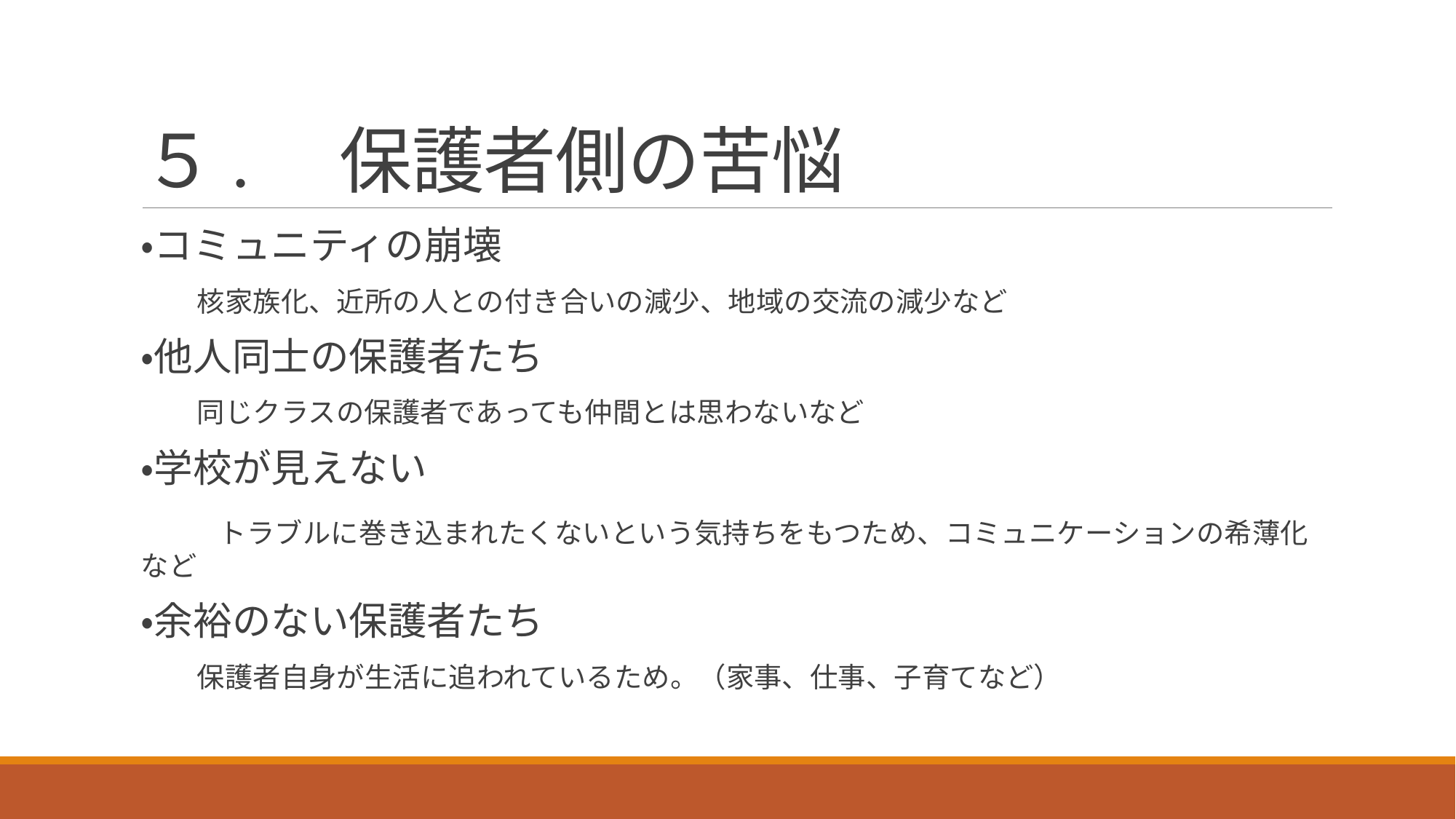

# ５.　保護者側の苦悩
・コミュニティの崩壊
　　核家族化、近所の人との付き合いの減少、地域の交流の減少など
・他人同士の保護者たち
　　同じクラスの保護者であっても仲間とは思わないなど
・学校が見えない
　　トラブルに巻き込まれたくないという気持ちをもつため、コミュニケーションの希薄化など
・余裕のない保護者たち
　　保護者自身が生活に追われているため。（家事、仕事、子育てなど）